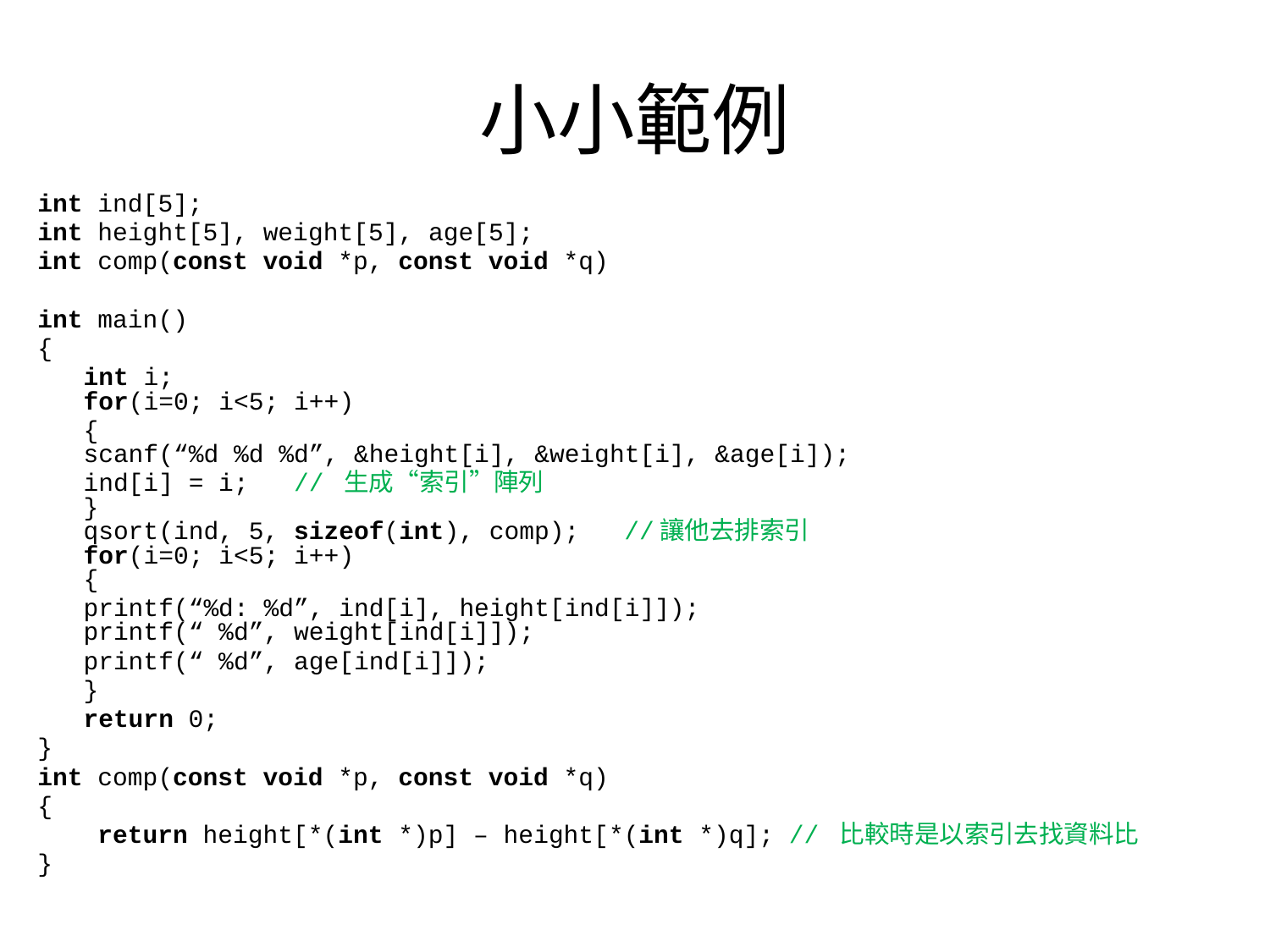

# 小小範例
int ind[5];
int height[5], weight[5], age[5];
int comp(const void *p, const void *q)

int main()
{
	int i;
for(i=0; i<5; i++)
	{
	scanf(“%d %d %d”, &height[i], &weight[i], &age[i]);
		ind[i] = i;   // 生成“索引”陣列
}
qsort(ind, 5, sizeof(int), comp);   //讓他去排索引
for(i=0; i<5; i++)
{
   	printf(“%d: %d”, ind[i], height[ind[i]]);
	printf(“ %d”, weight[ind[i]]);
		printf(“ %d”, age[ind[i]]);
	}
	return 0;
}
int comp(const void *p, const void *q)
{
    return height[*(int *)p] – height[*(int *)q]; // 比較時是以索引去找資料比
}